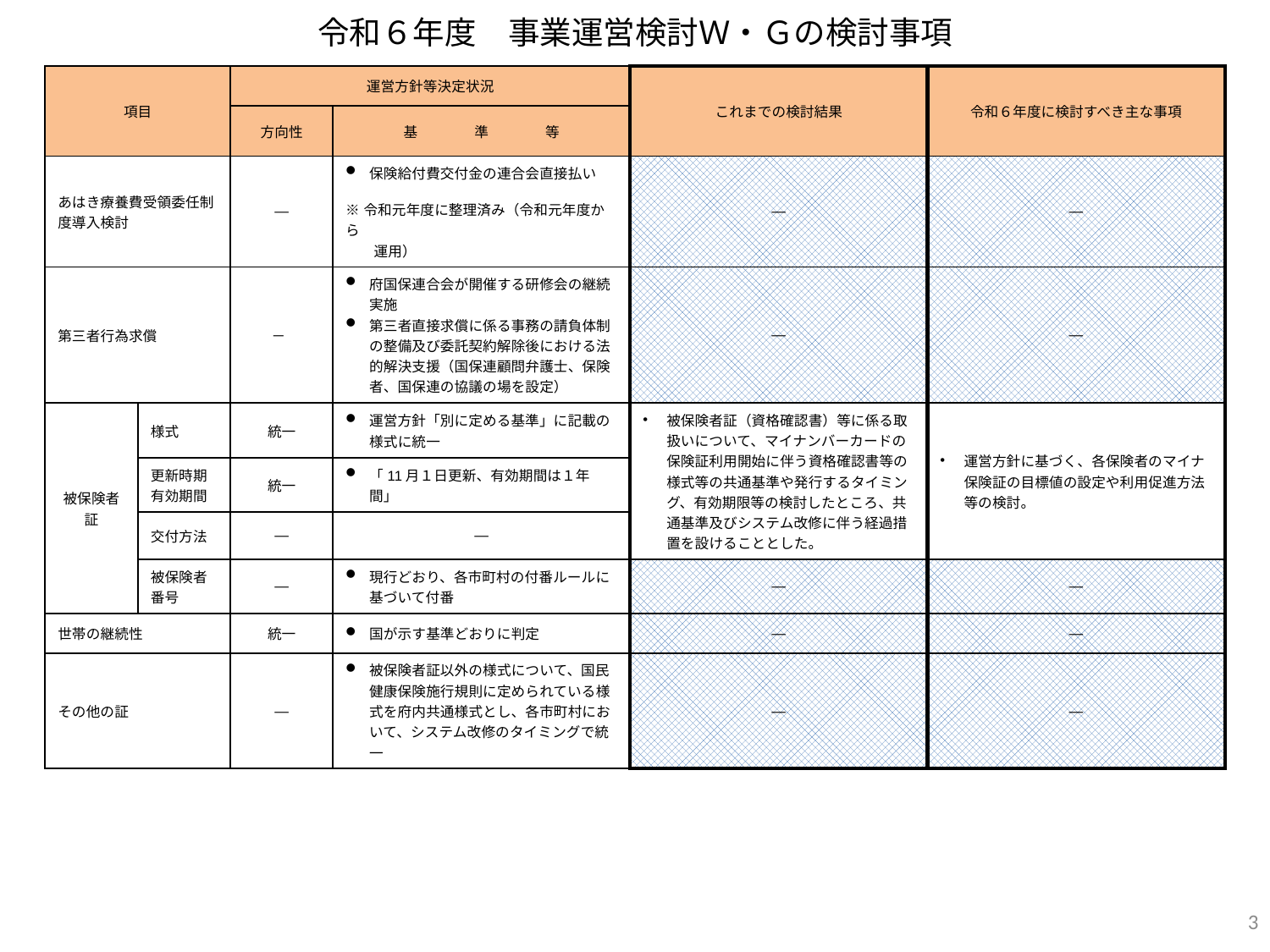

# 令和６年度　事業運営検討Ｗ・Ｇの検討事項
| 項目 |  | 運営方針等決定状況 |  | これまでの検討結果 | 令和６年度に検討すべき主な事項 |
| --- | --- | --- | --- | --- | --- |
|  |  | 方向性 | 基　　　　準　　　　等 |  |  |
| あはき療養費受領委任制度導入検討 |  | ― | 保険給付費交付金の連合会直接払い ※令和元年度に整理済み（令和元年度から 　　運用） | ― | ― |
| 第三者行為求償 |  | － | 府国保連合会が開催する研修会の継続実施 第三者直接求償に係る事務の請負体制の整備及び委託契約解除後における法的解決支援（国保連顧問弁護士、保険者、国保連の協議の場を設定） | ― | ― |
| 被保険者証 | 様式 | 統一 | 運営方針「別に定める基準」に記載の様式に統一 | 被保険者証（資格確認書）等に係る取扱いについて、マイナンバーカードの保険証利用開始に伴う資格確認書等の様式等の共通基準や発行するタイミング、有効期限等の検討したところ、共通基準及びシステム改修に伴う経過措置を設けることとした。 | 運営方針に基づく、各保険者のマイナ保険証の目標値の設定や利用促進方法等の検討。 |
|  | 更新時期 有効期間 | 統一 | 「11月１日更新、有効期間は１年間」 |  |  |
|  | 交付方法 | ― | ― | ― | ― |
|  | 被保険者番号 | ― | 現行どおり、各市町村の付番ルールに基づいて付番 | ― | ― |
| 世帯の継続性 |  | 統一 | 国が示す基準どおりに判定 | ― | ― |
| その他の証 |  | ― | 被保険者証以外の様式について、国民健康保険施行規則に定められている様式を府内共通様式とし、各市町村において、システム改修のタイミングで統一 | ― | ― |
3